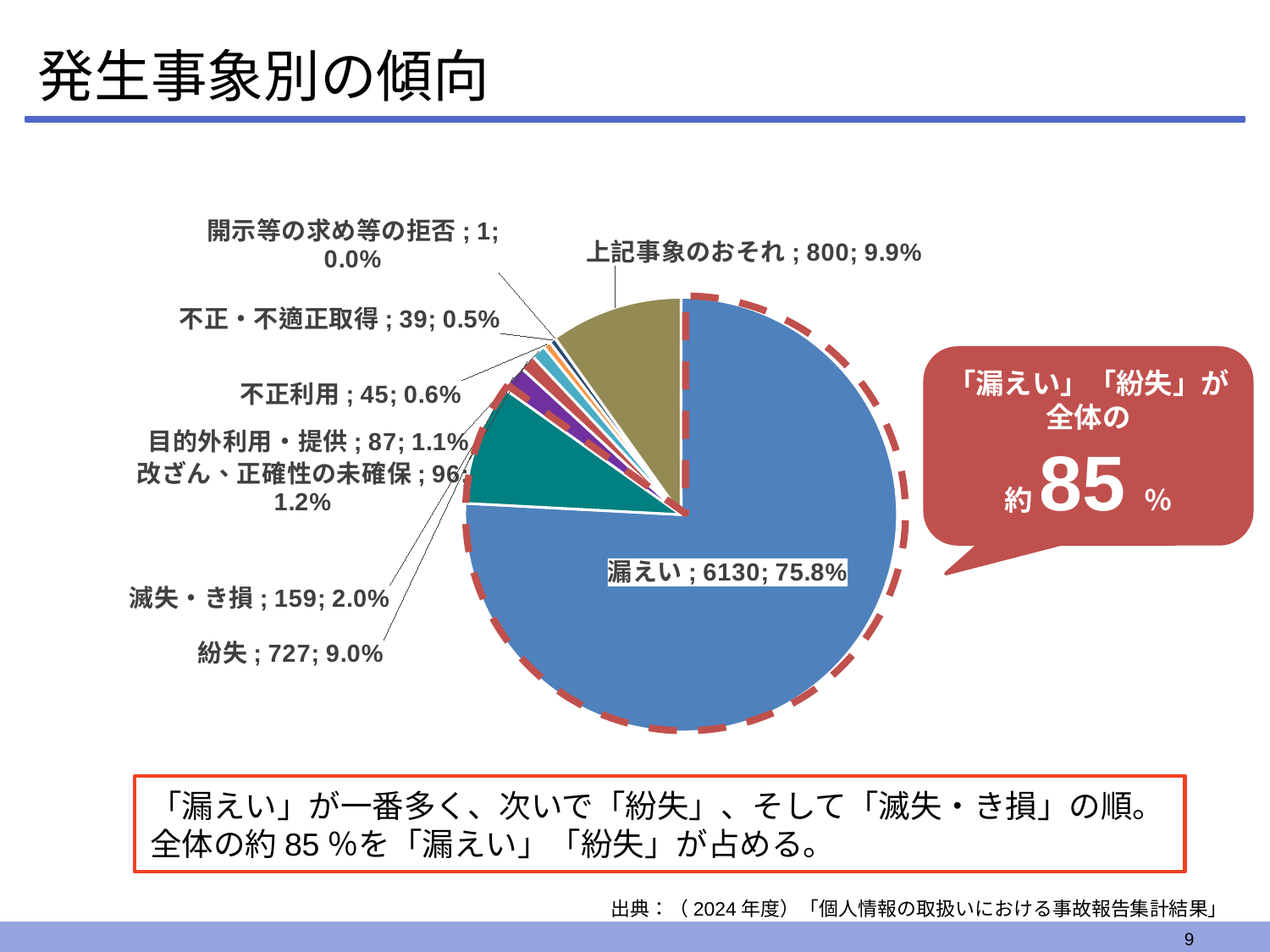

# 発生事象別の傾向

### Chart

| Category |  |
|---|---|
| 漏えい | 6130.0 |
| 紛失 | 727.0 |
| 滅失・き損 | 159.0 |
| 改ざん、正確性の未確保 | 96.0 |
| 目的外利用・提供 | 87.0 |
| 不正利用 | 45.0 |
| 不正・不適正取得 | 39.0 |
| 開示等の求め等の拒否 | 1.0 |
| 上記事象のおそれ | 800.0 |
「漏えい」「紛失」が全体の
約85％
「漏えい」が一番多く、次いで「紛失」、そして「滅失・き損」の順。
全体の約85％を「漏えい」「紛失」が占める。
出典：（2024年度）「個人情報の取扱いにおける事故報告集計結果」
9